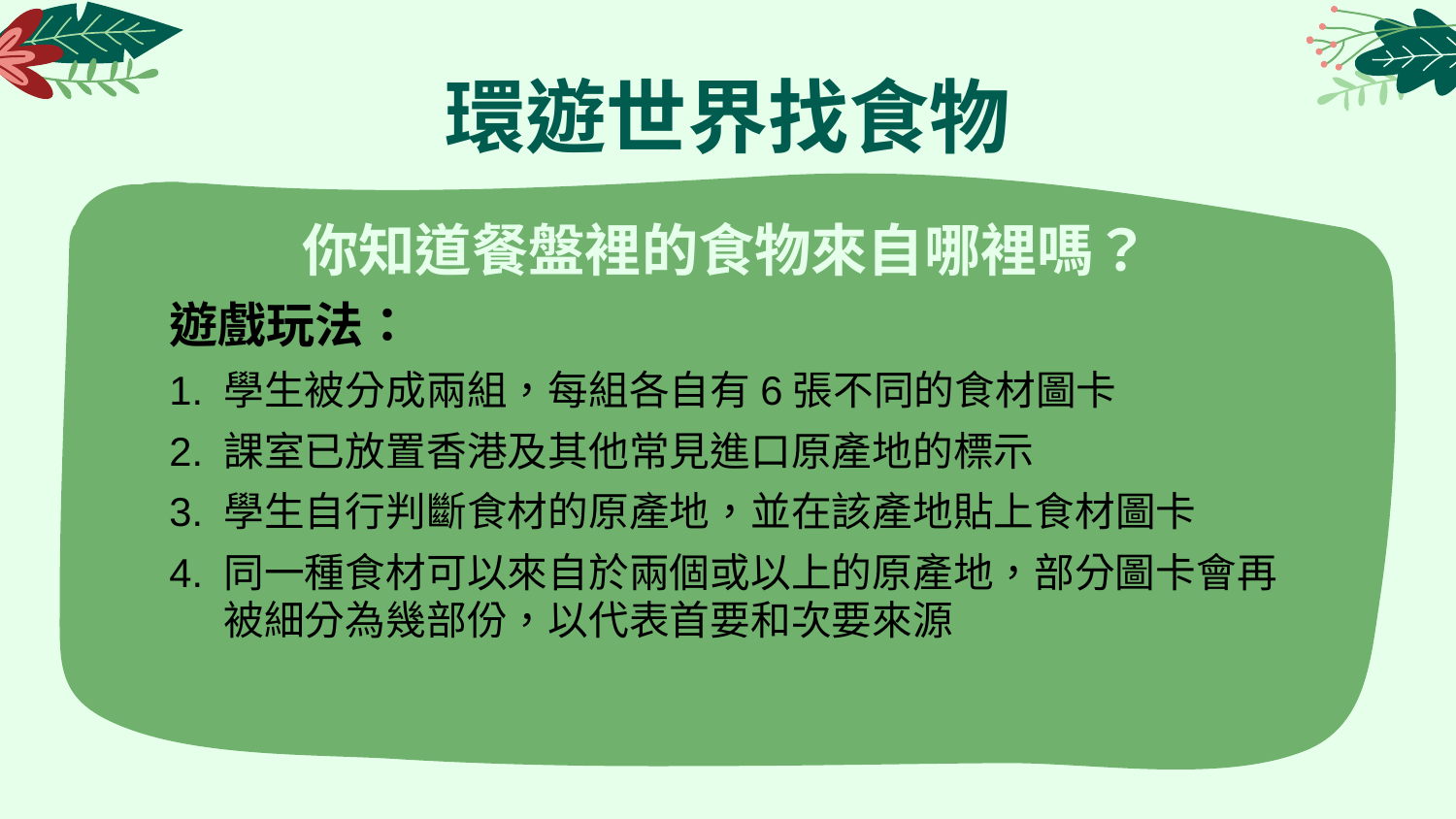

# 環遊世界找食物
你知道餐盤裡的食物來自哪裡嗎？
遊戲玩法：
學生被分成兩組，每組各自有6張不同的食材圖卡
課室已放置香港及其他常見進口原產地的標示
學生自行判斷食材的原產地，並在該產地貼上食材圖卡
同一種食材可以來自於兩個或以上的原產地，部分圖卡會再被細分為幾部份，以代表首要和次要來源